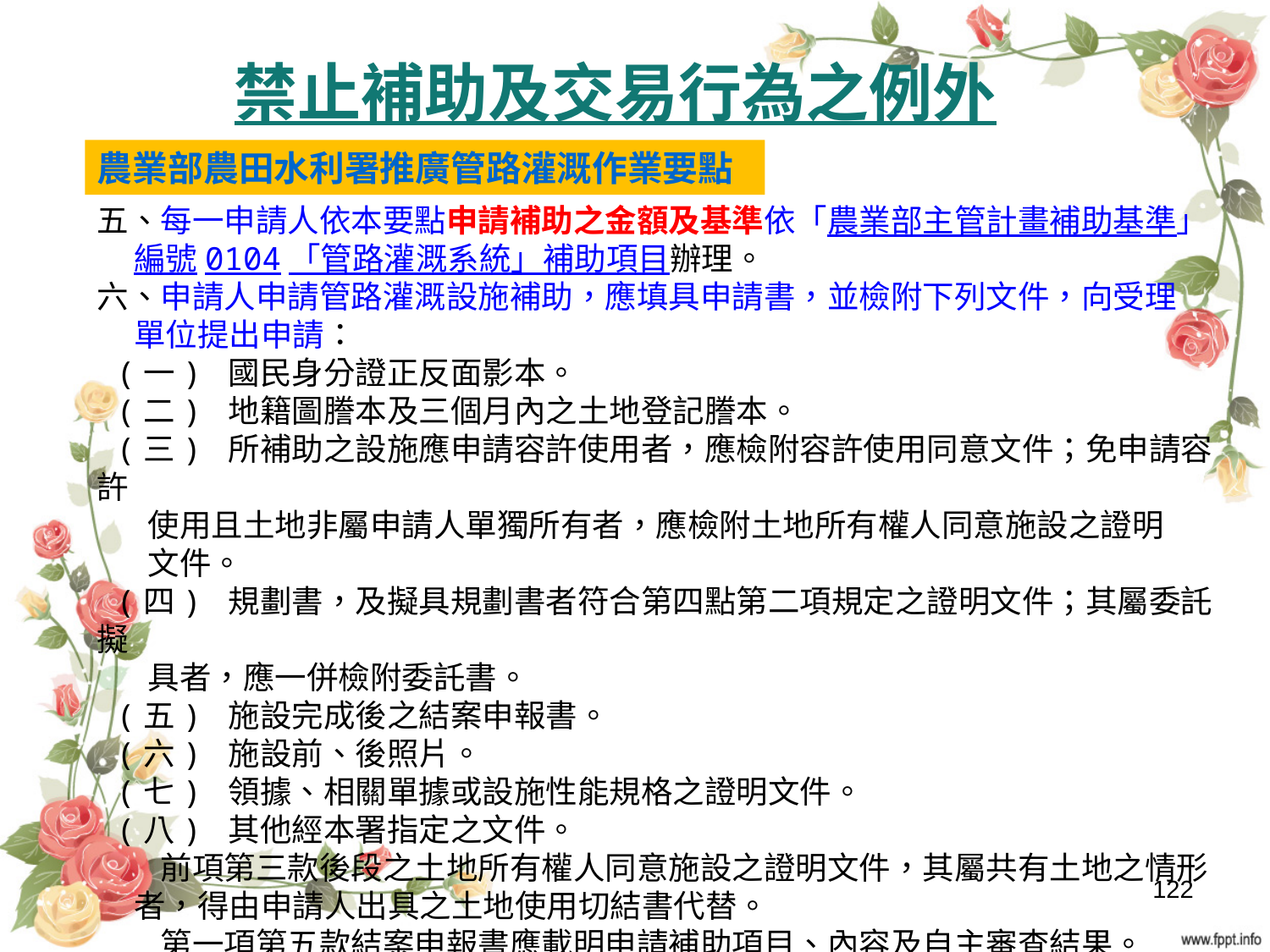

禁止補助及交易行為之例外
農業部農田水利署推廣管路灌溉作業要點

五、每一申請人依本要點申請補助之金額及基準依「農業部主管計畫補助基準」
    編號0104「管路灌溉系統」補助項目辦理。
六、申請人申請管路灌溉設施補助，應填具申請書，並檢附下列文件，向受理
    單位提出申請：
 (一) 國民身分證正反面影本。
 (二) 地籍圖謄本及三個月內之土地登記謄本。
 (三) 所補助之設施應申請容許使用者，應檢附容許使用同意文件；免申請容許
      使用且土地非屬申請人單獨所有者，應檢附土地所有權人同意施設之證明
      文件。
 (四) 規劃書，及擬具規劃書者符合第四點第二項規定之證明文件；其屬委託擬
      具者，應一併檢附委託書。
 (五) 施設完成後之結案申報書。
 (六) 施設前、後照片。
 (七) 領據、相關單據或設施性能規格之證明文件。
 (八) 其他經本署指定之文件。
　　前項第三款後段之土地所有權人同意施設之證明文件，其屬共有土地之情形
    者，得由申請人出具之土地使用切結書代替。
　　第一項第五款結案申報書應載明申請補助項目、內容及自主審查結果。

122